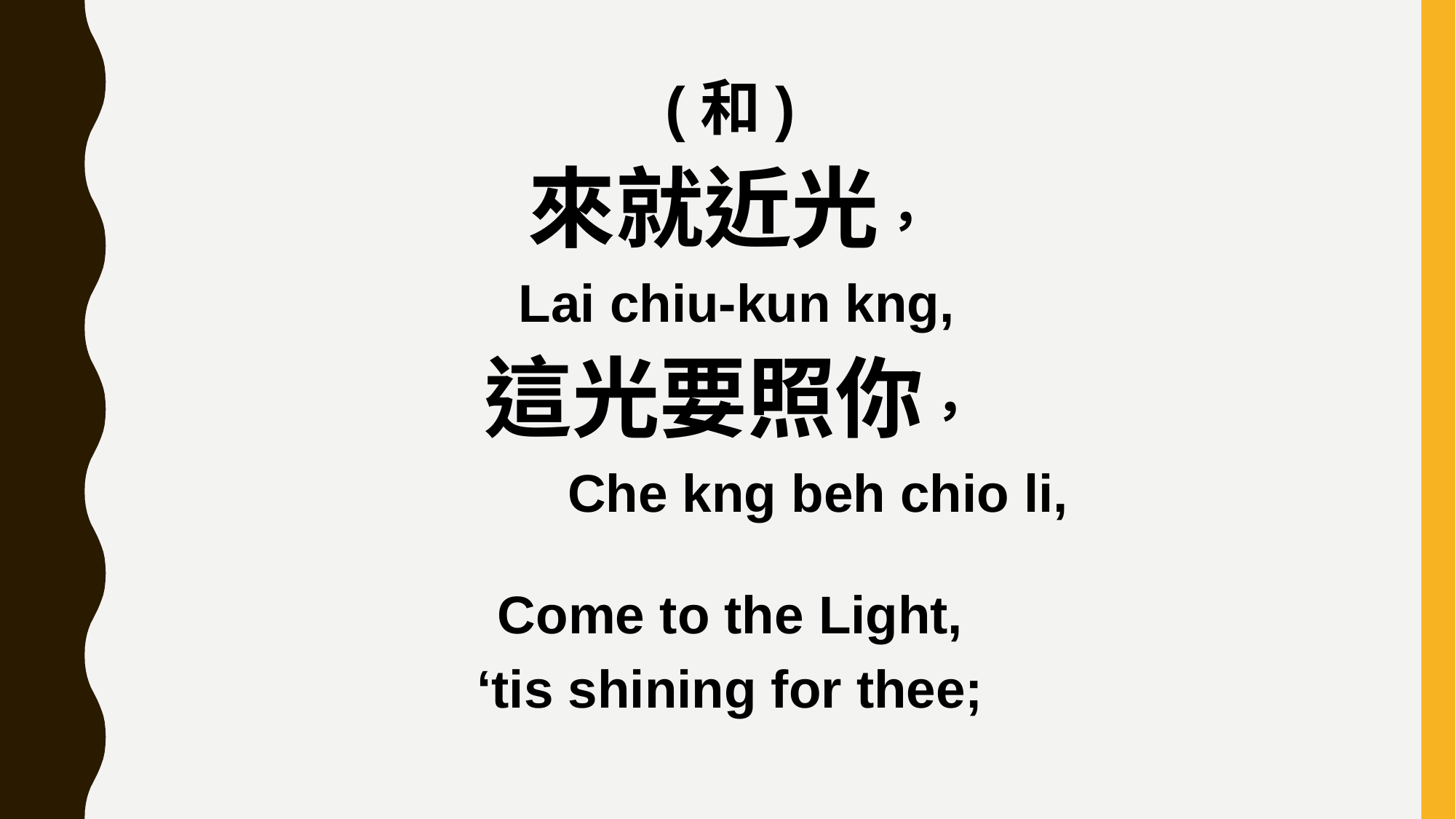

(和)
來就近光，
 Lai chiu-kun kng,
這光要照你，
                          Che kng beh chio li,

Come to the Light,
‘tis shining for thee;